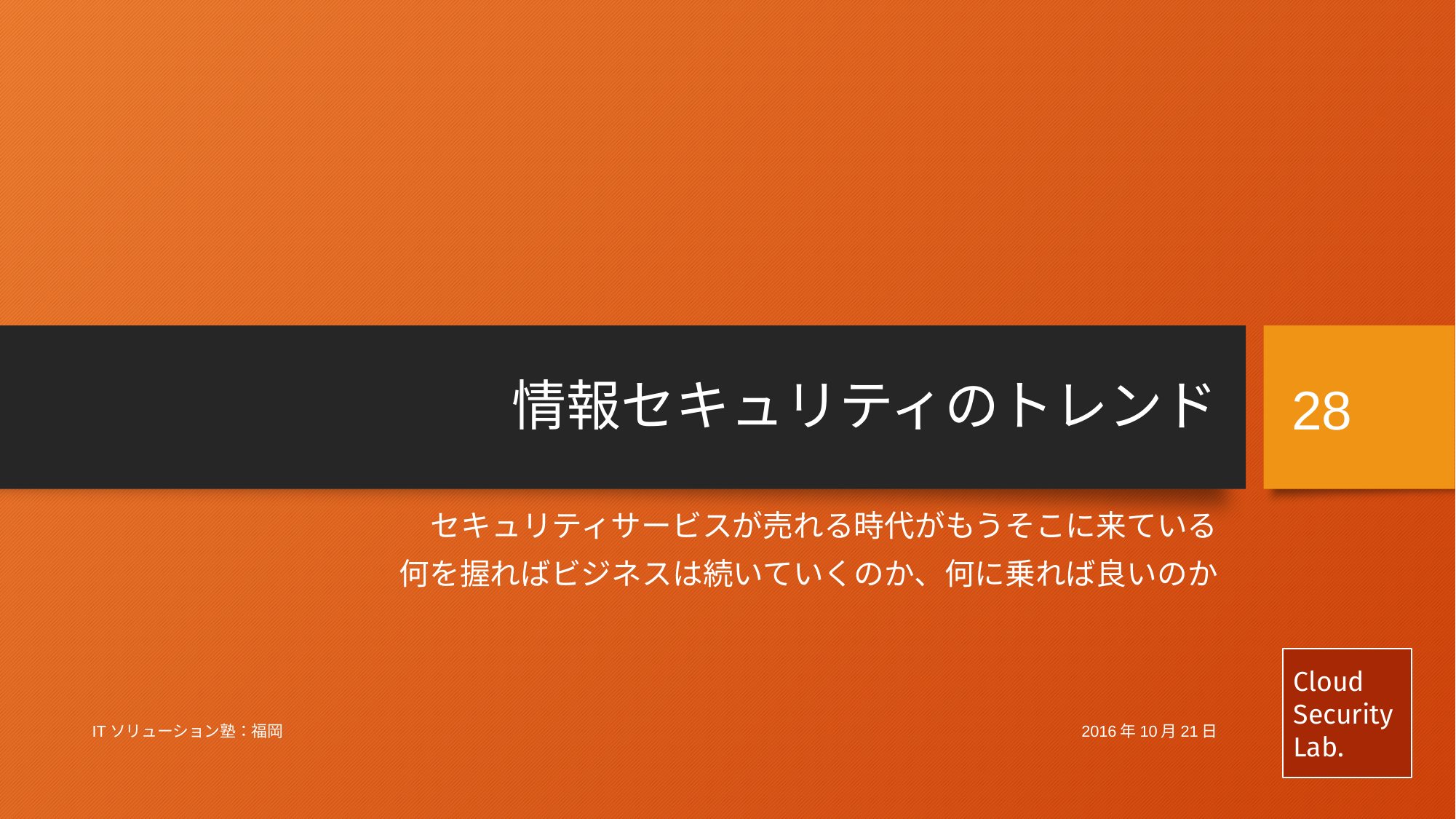

# 情報セキュリティのトレンド
28
セキュリティサービスが売れる時代がもうそこに来ている
何を握ればビジネスは続いていくのか、何に乗れば良いのか
2016年10月21日
ITソリューション塾：福岡